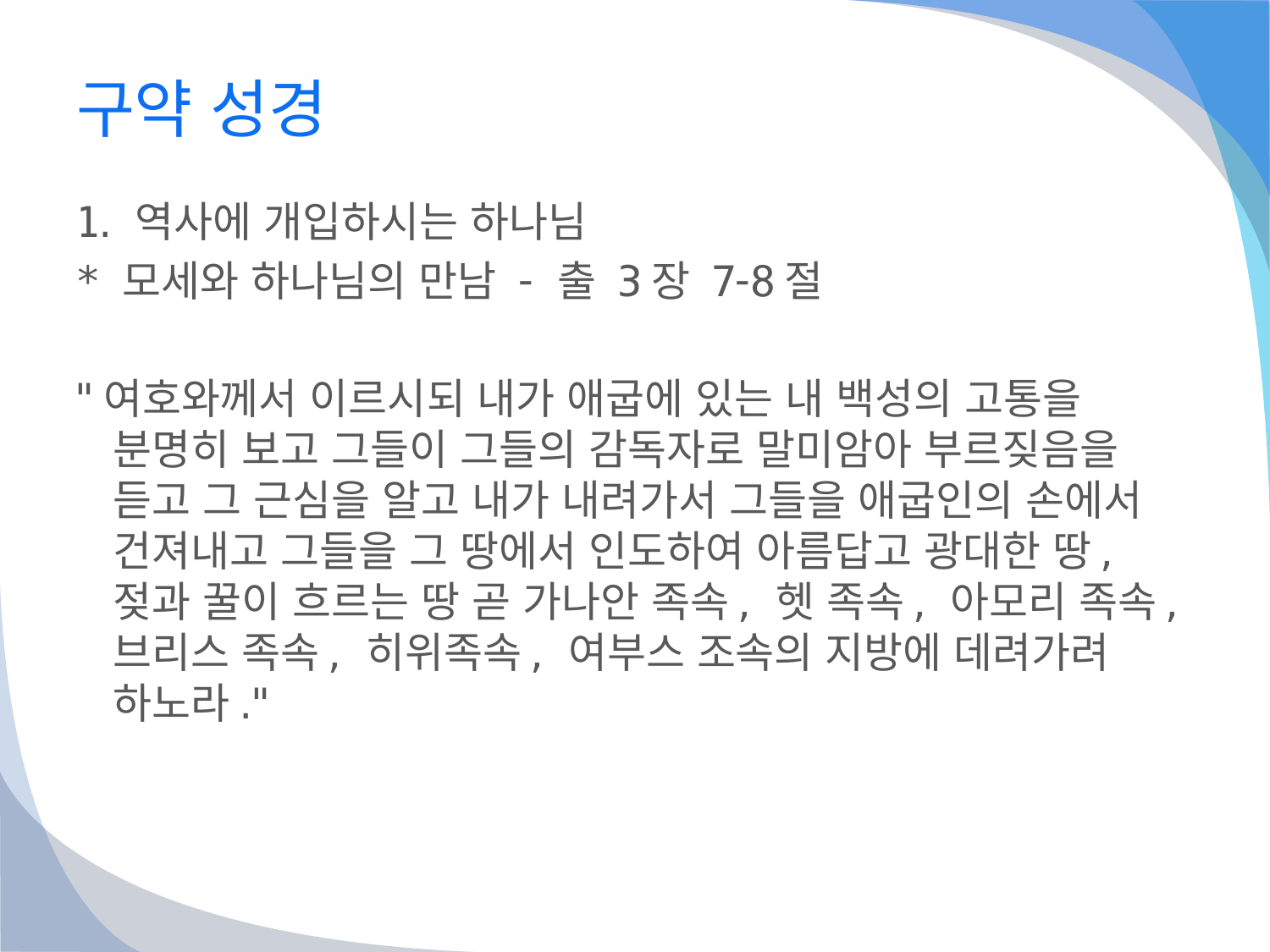

# 구약 성경
1. 역사에 개입하시는 하나님
* 모세와 하나님의 만남 - 출 3장 7-8절

"여호와께서 이르시되 내가 애굽에 있는 내 백성의 고통을 분명히 보고 그들이 그들의 감독자로 말미암아 부르짖음을 듣고 그 근심을 알고 내가 내려가서 그들을 애굽인의 손에서 건져내고 그들을 그 땅에서 인도하여 아름답고 광대한 땅, 젖과 꿀이 흐르는 땅 곧 가나안 족속, 헷 족속, 아모리 족속, 브리스 족속, 히위족속, 여부스 조속의 지방에 데려가려 하노라."